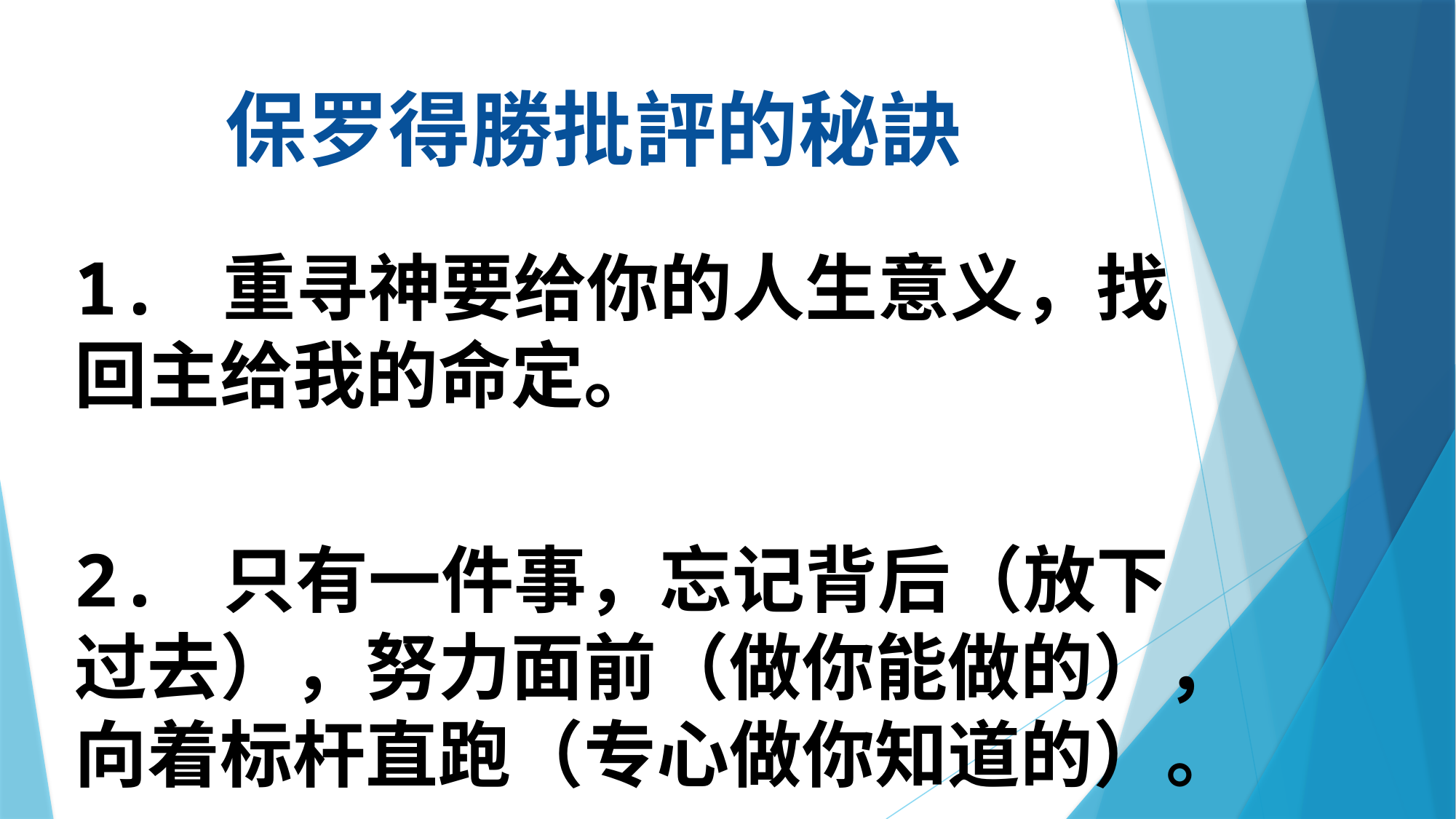

# 保罗得勝批評的秘訣
1. 重寻神要给你的人生意义，找回主给我的命定。

2. 只有一件事，忘记背后（放下过去），努力面前（做你能做的），向着标杆直跑（专心做你知道的）。